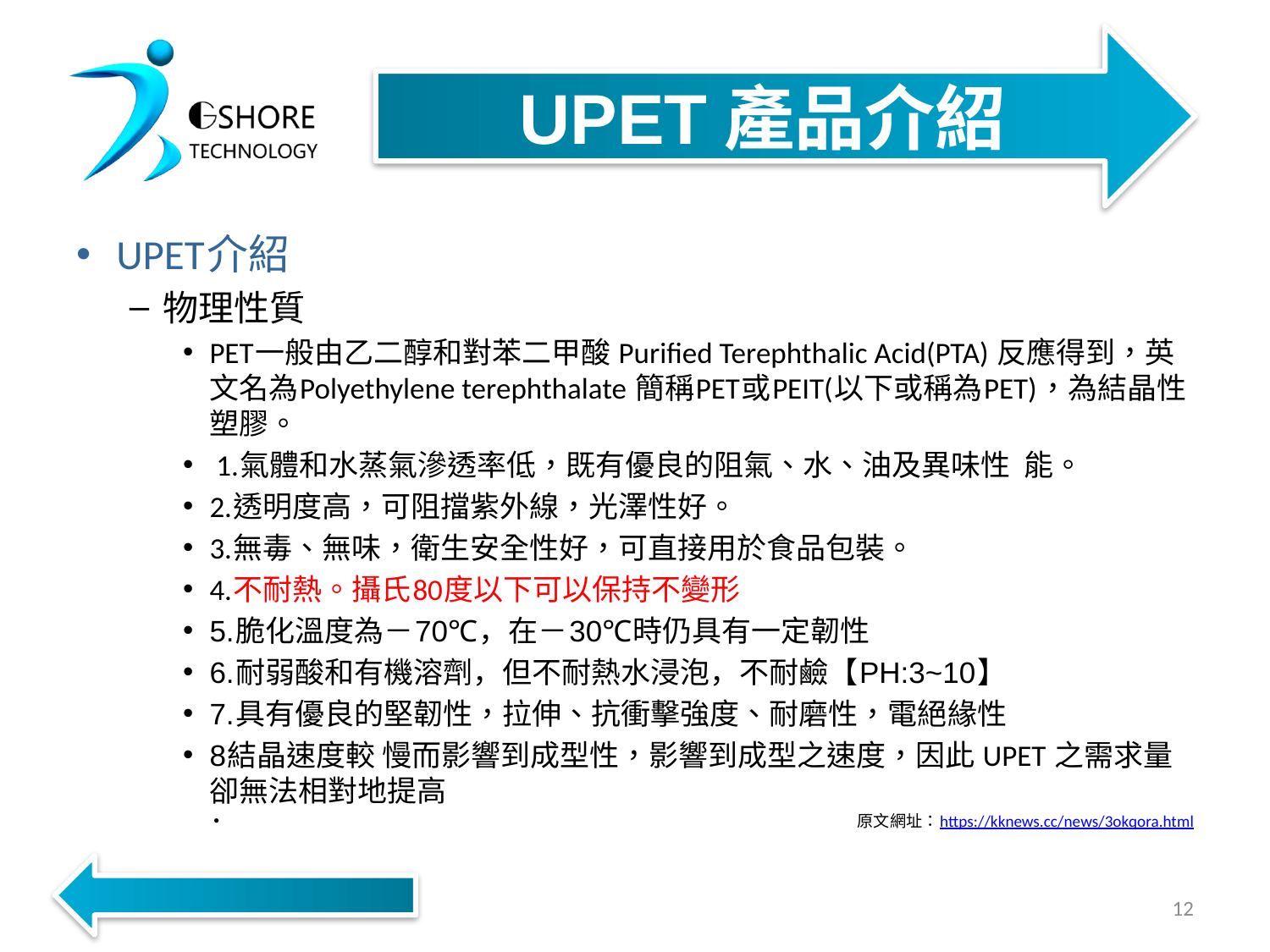

UPET產品介紹
UPET介紹
物理性質
PET一般由乙二醇和對苯二甲酸 Purified Terephthalic Acid(PTA) 反應得到，英文名為Polyethylene terephthalate 簡稱PET或PEIT(以下或稱為PET)，為結晶性塑膠。
 1.氣體和水蒸氣滲透率低，既有優良的阻氣、水、油及異味性  能。
2.透明度高，可阻擋紫外線，光澤性好。
3.無毒、無味，衛生安全性好，可直接用於食品包裝。
4.不耐熱。攝氏80度以下可以保持不變形
5.脆化溫度為－70℃，在－30℃時仍具有一定韌性
6.耐弱酸和有機溶劑，但不耐熱水浸泡，不耐鹼【PH:3~10】
7.具有優良的堅韌性，拉伸、抗衝擊強度、耐磨性，電絕緣性
8結晶速度較 慢而影響到成型性，影響到成型之速度，因此 UPET 之需求量卻無法相對地提高
原文網址：https://kknews.cc/news/3okqora.html

12